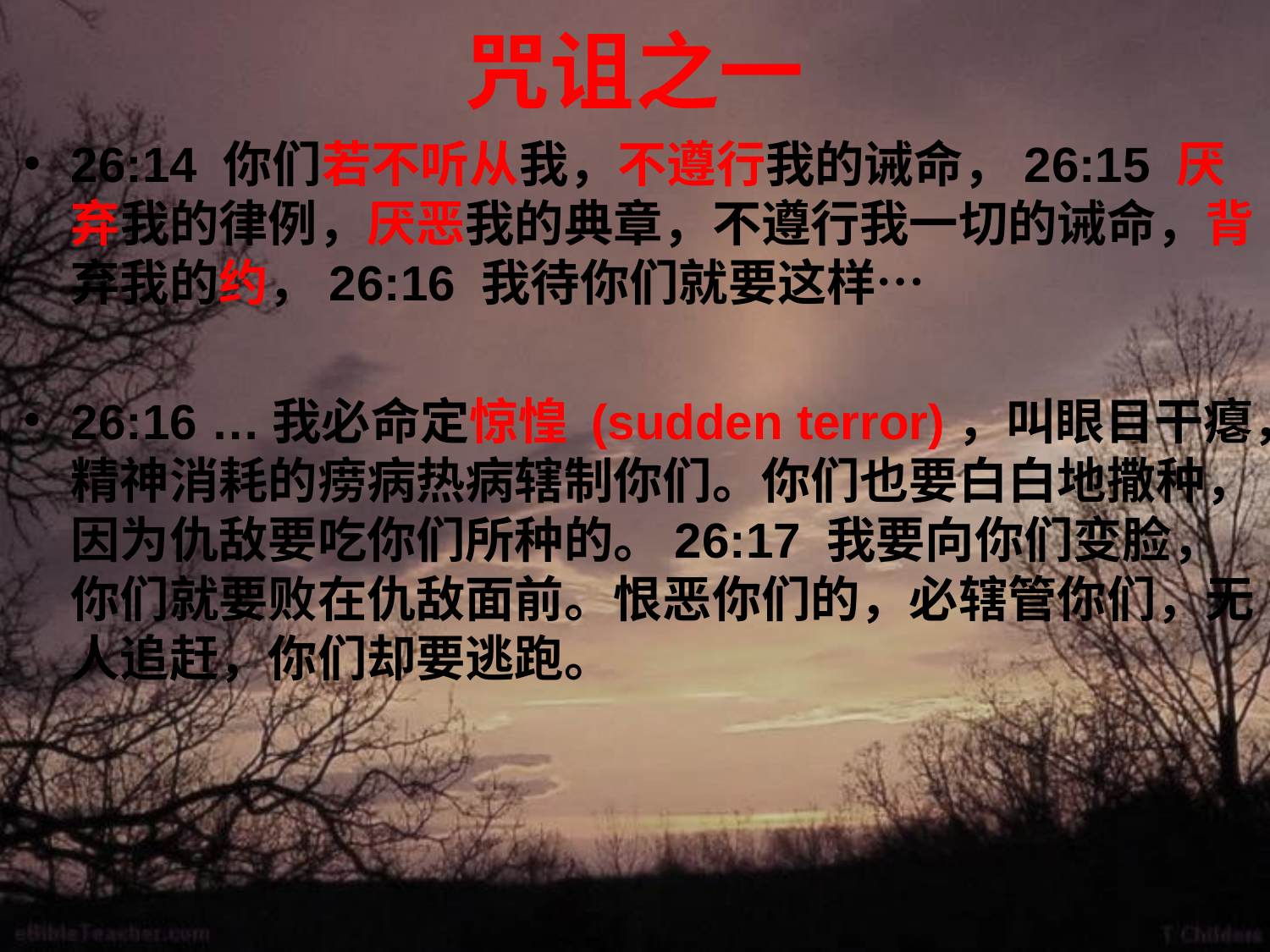

# 咒诅之一
26:14 你们若不听从我，不遵行我的诫命，26:15 厌弃我的律例，厌恶我的典章，不遵行我一切的诫命，背弃我的约，26:16 我待你们就要这样…

26:16 …我必命定惊惶 (sudden terror)，叫眼目干瘪，精神消耗的痨病热病辖制你们。你们也要白白地撒种，因为仇敌要吃你们所种的。26:17 我要向你们变脸，你们就要败在仇敌面前。恨恶你们的，必辖管你们，无人追赶，你们却要逃跑。